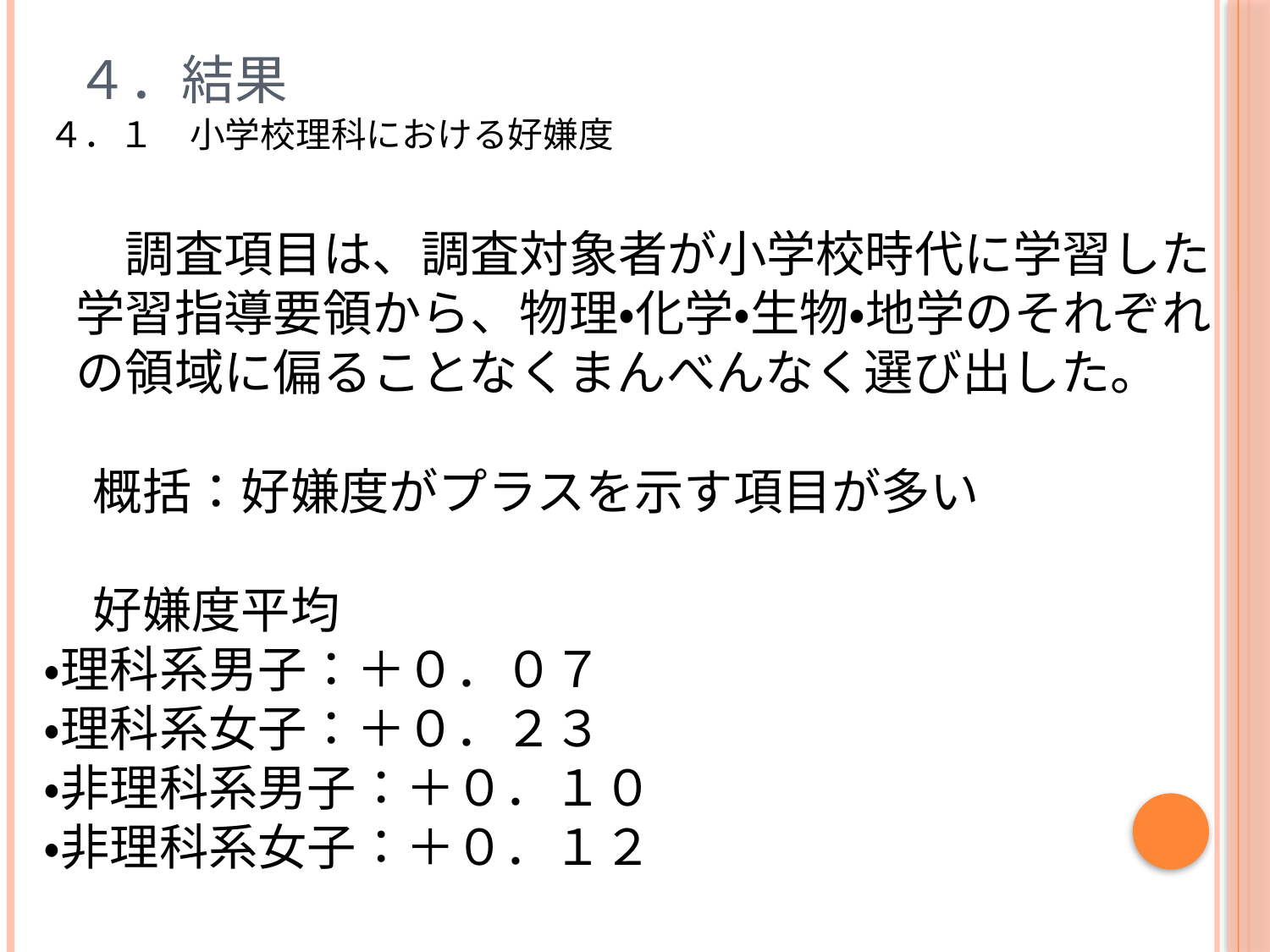

# ４．結果
４．１　小学校理科における好嫌度
　調査項目は、調査対象者が小学校時代に学習した
学習指導要領から、物理・化学・生物・地学のそれぞれ
の領域に偏ることなくまんべんなく選び出した。
　概括：好嫌度がプラスを示す項目が多い

　好嫌度平均
・理科系男子：＋０．０７
・理科系女子：＋０．２３
・非理科系男子：＋０．１０
・非理科系女子：＋０．１２